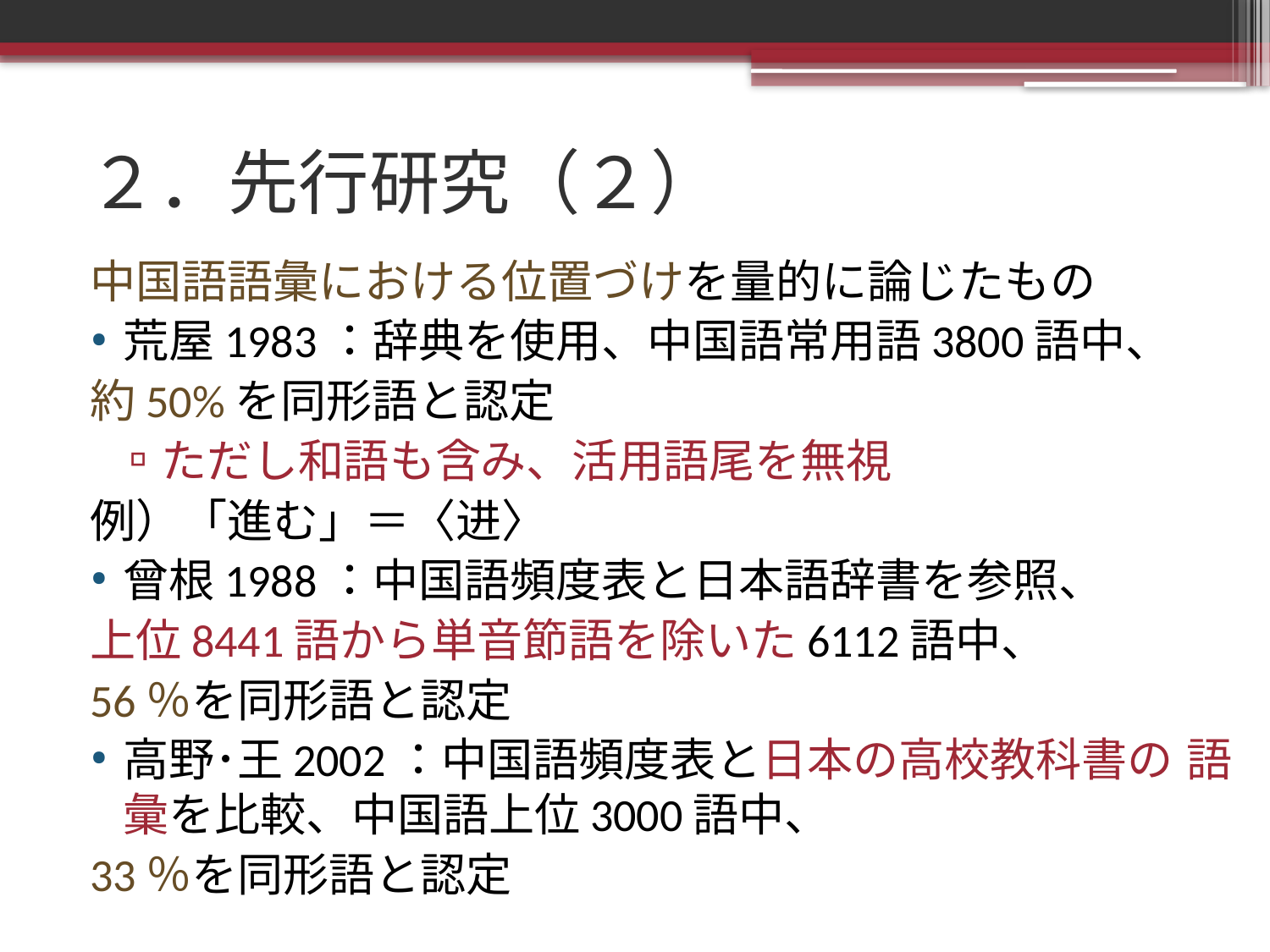

# ２．先行研究（２）
中国語語彙における位置づけを量的に論じたもの
荒屋1983：辞典を使用、中国語常用語3800語中、
	約50%を同形語と認定
ただし和語も含み、活用語尾を無視
	例）「進む」＝〈进〉
曾根1988：中国語頻度表と日本語辞書を参照、
	上位8441語から単音節語を除いた6112語中、
	56％を同形語と認定
高野･王2002：中国語頻度表と日本の高校教科書の	語彙を比較、中国語上位3000語中、
	33％を同形語と認定